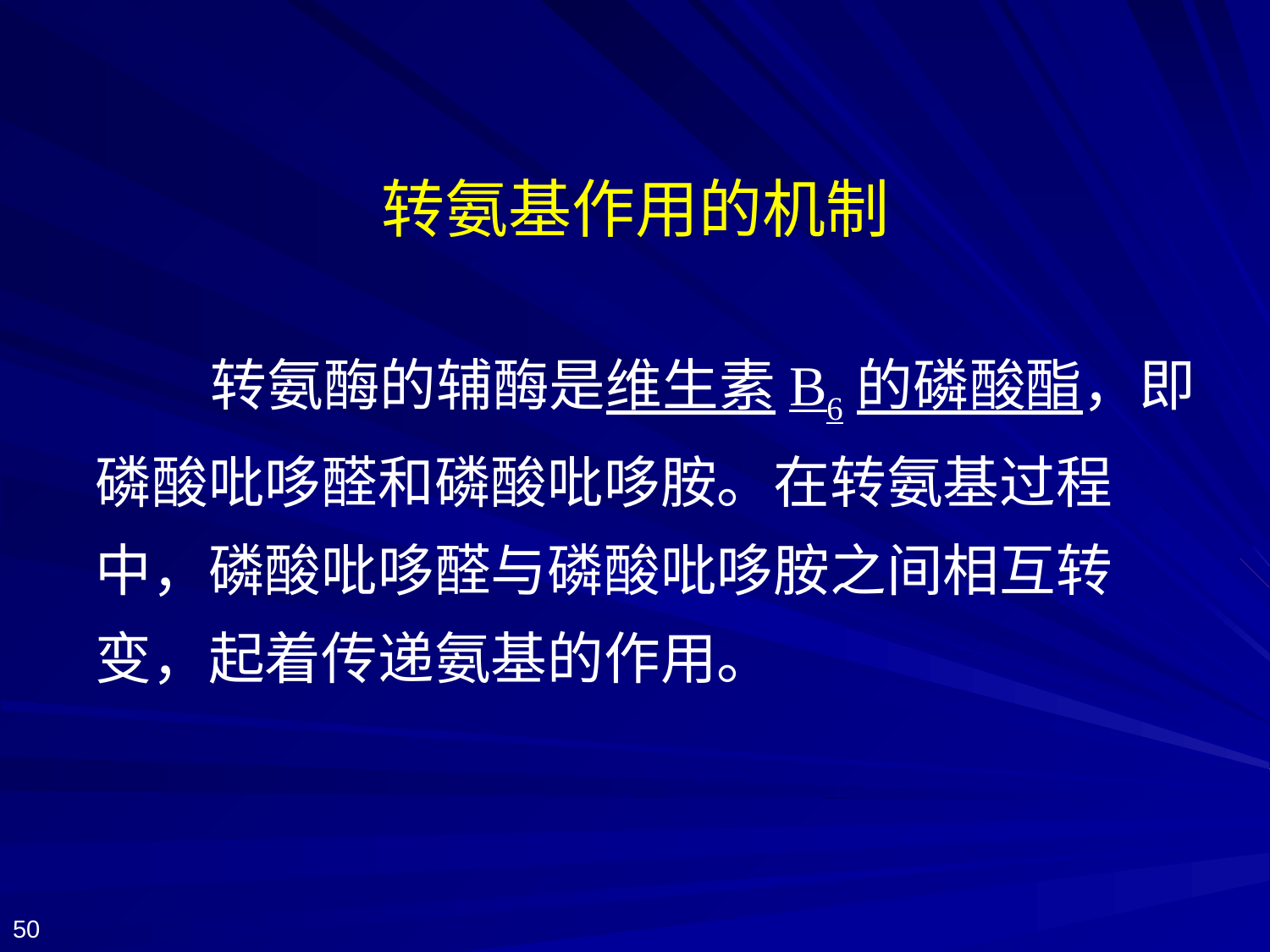

# 转氨基作用的机制
        转氨酶的辅酶是维生素B6的磷酸酯，即磷酸吡哆醛和磷酸吡哆胺。在转氨基过程中，磷酸吡哆醛与磷酸吡哆胺之间相互转变，起着传递氨基的作用。
50